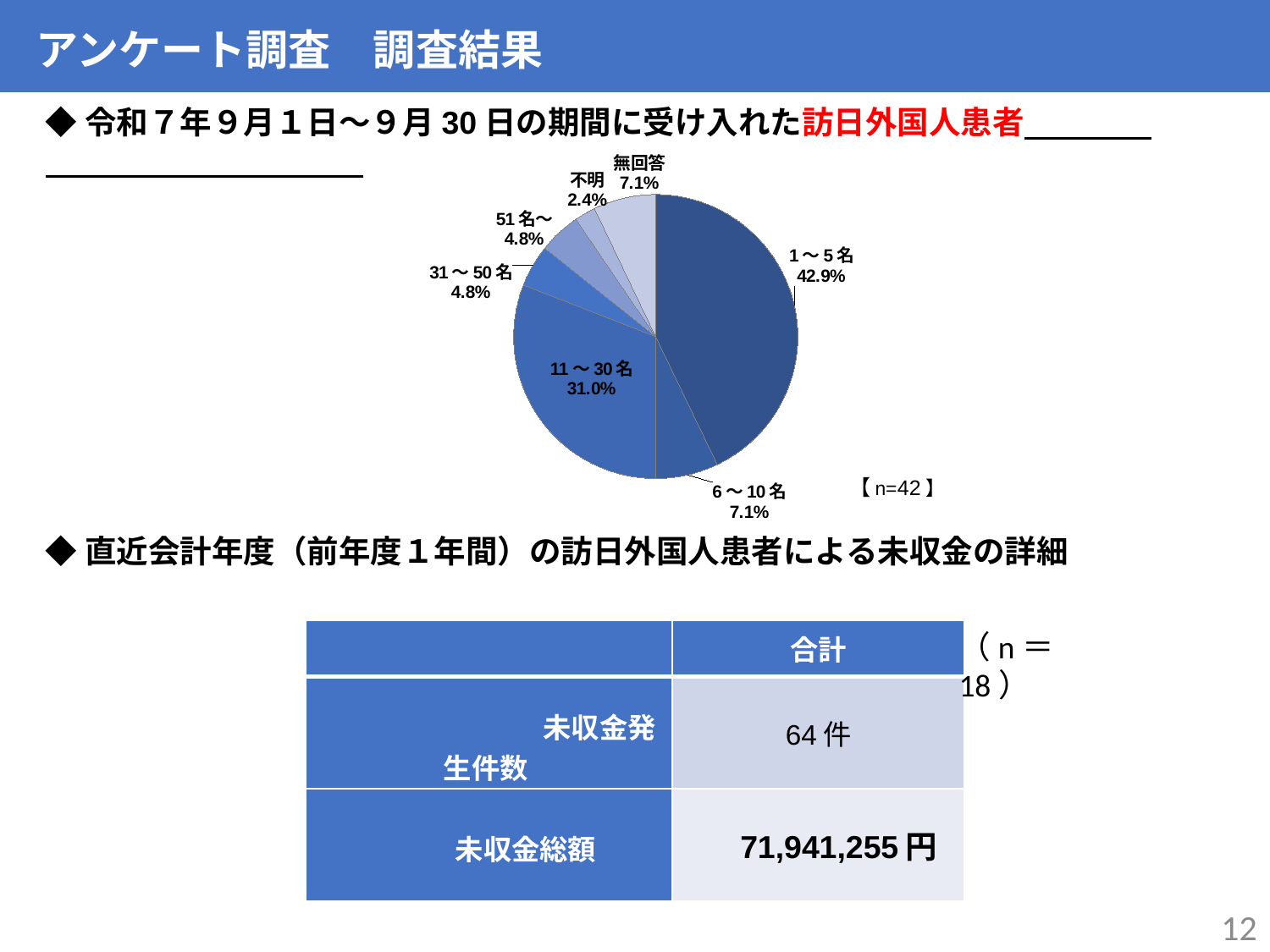

アンケート調査　調査結果
◆令和７年９月１日～９月30日の期間に受け入れた訪日外国人患者

### Chart

| Category | 売上高 |
|---|---|
| 1～5名 | 42.9 |
| 6～10名 | 7.1 |
| 11～30名 | 31.0 |
| 31～50名 | 4.8 |
| 51名～ | 4.8 |
| 不明 | 2.4 |
| 無回答 | 7.1 |
◆直近会計年度（前年度１年間）の訪日外国人患者による未収金の詳細
|  | 合計 |
| --- | --- |
| 未収金発生件数 | 64件 |
| 未収金総額 | 71,941,255円 |
（n＝18）
12